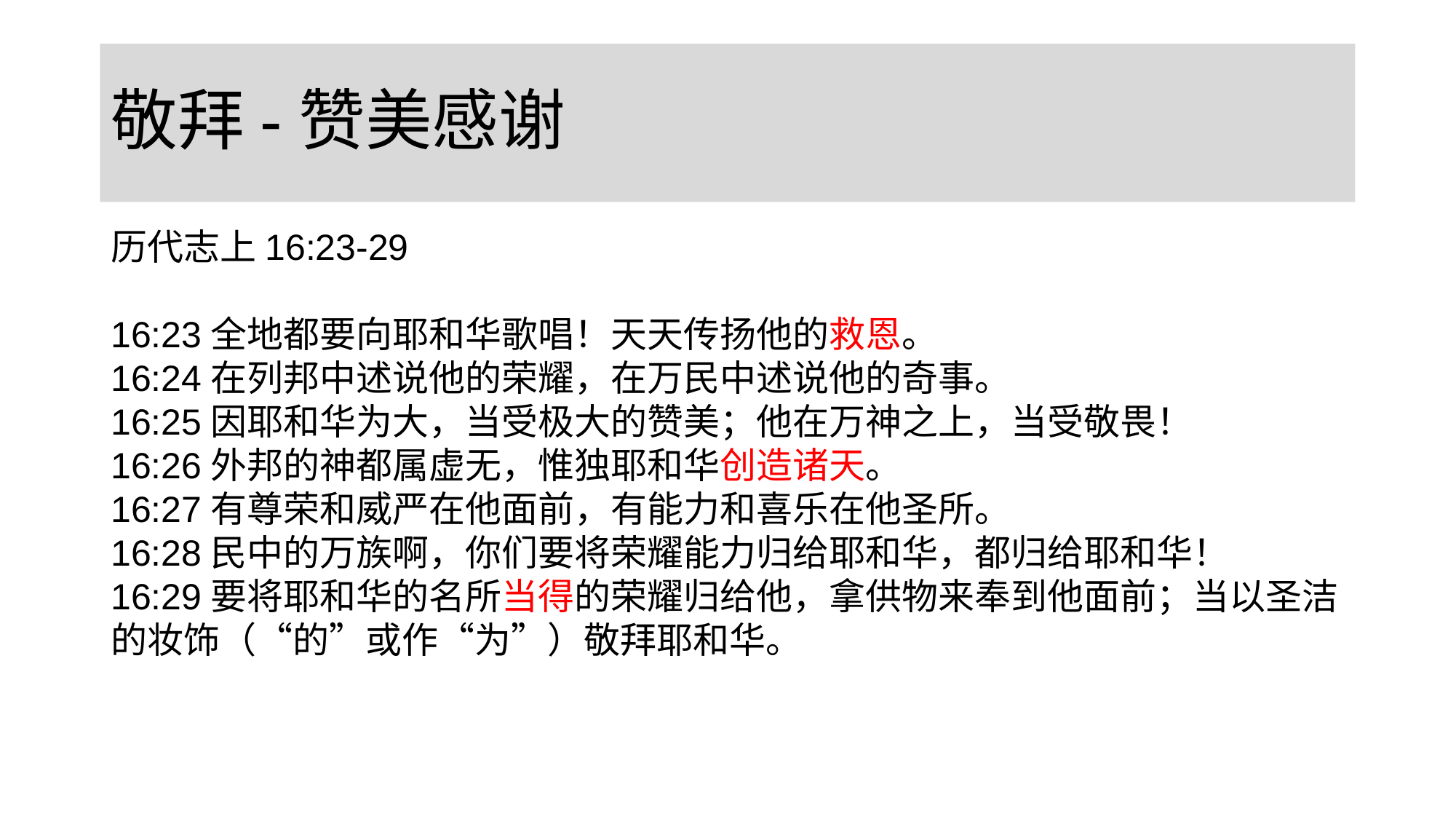

# 敬拜-赞美感谢
历代志上16:23-29

16:23全地都要向耶和华歌唱！天天传扬他的救恩。
16:24在列邦中述说他的荣耀，在万民中述说他的奇事。
16:25因耶和华为大，当受极大的赞美；他在万神之上，当受敬畏！
16:26外邦的神都属虚无，惟独耶和华创造诸天。
16:27有尊荣和威严在他面前，有能力和喜乐在他圣所。
16:28民中的万族啊，你们要将荣耀能力归给耶和华，都归给耶和华！
16:29要将耶和华的名所当得的荣耀归给他，拿供物来奉到他面前；当以圣洁的妆饰（“的”或作“为”）敬拜耶和华。